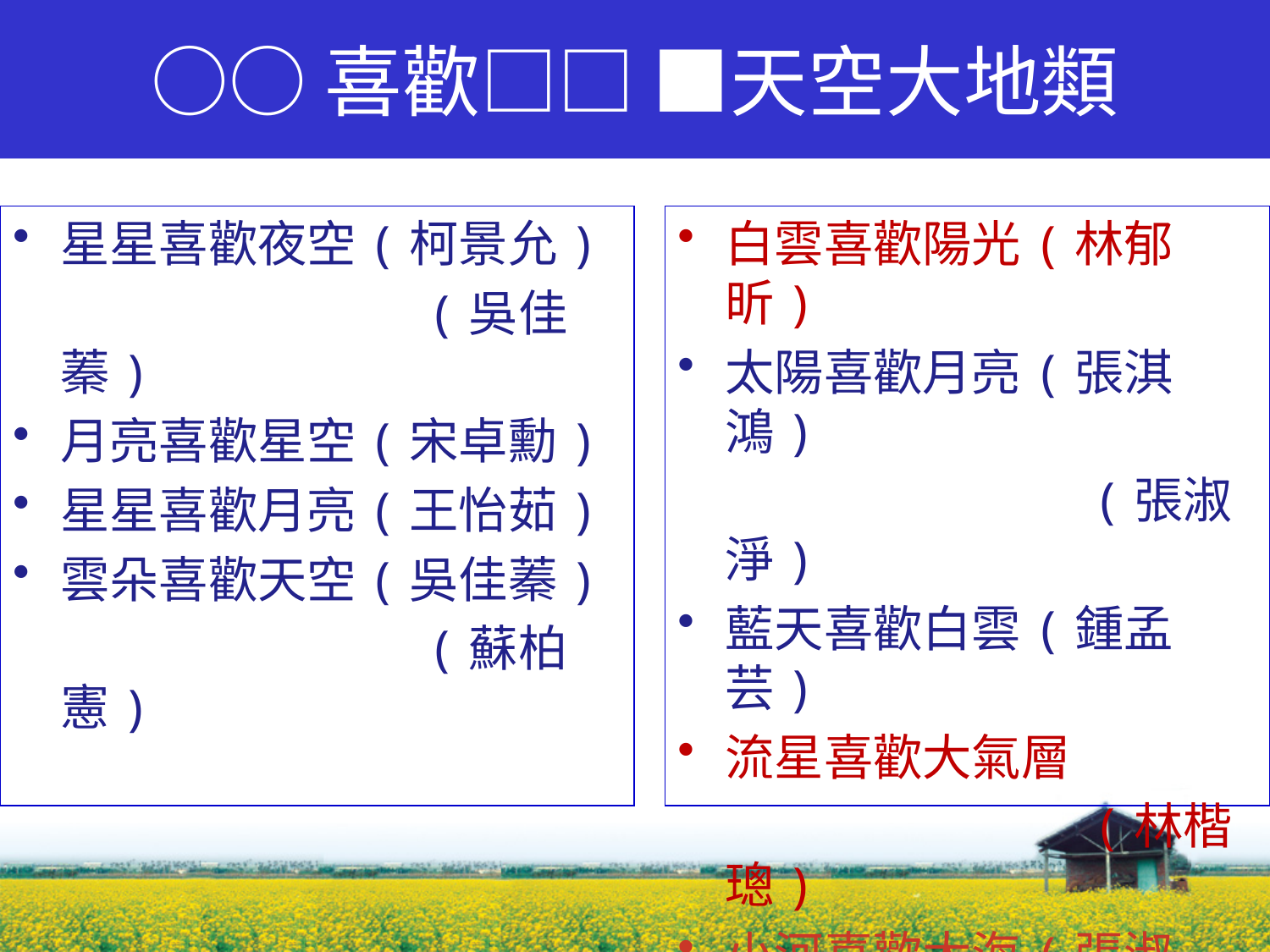

# ○○喜歡□□ ■天空大地類
星星喜歡夜空(柯景允)
              (吳佳蓁)
月亮喜歡星空(宋卓勳)
星星喜歡月亮(王怡茹)
雲朵喜歡天空(吳佳蓁)
              (蘇柏憲)

白雲喜歡陽光(林郁昕)
太陽喜歡月亮(張淇鴻)
              (張淑淨)
藍天喜歡白雲(鍾孟芸)
流星喜歡大氣層
              (林楷璁)
小河喜歡大海(張淑淨)